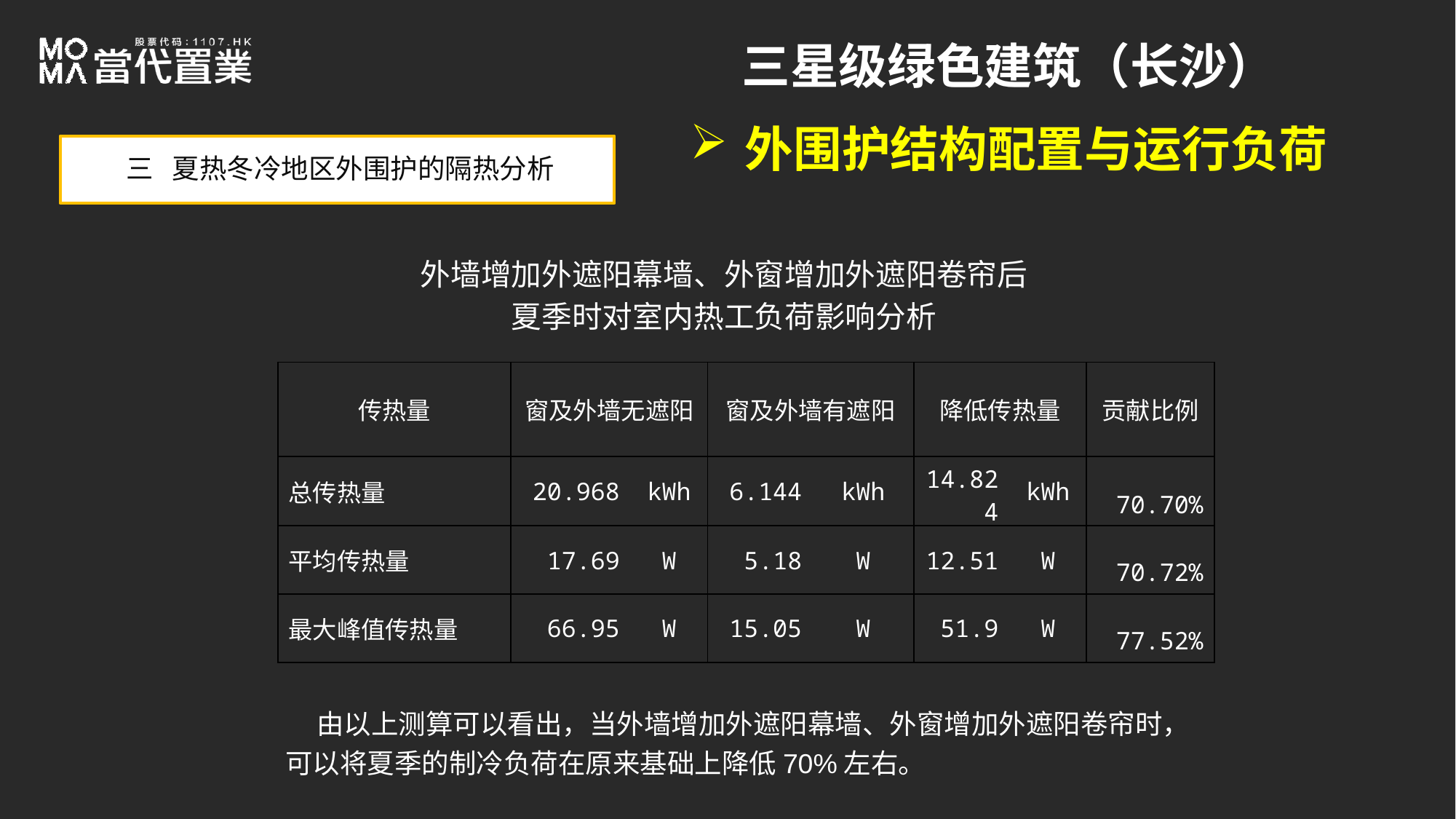

三星级绿色建筑（长沙）
外围护结构配置与运行负荷

三   夏热冬冷地区外围护的隔热分析
外墙增加外遮阳幕墙、外窗增加外遮阳卷帘后
夏季时对室内热工负荷影响分析
| 传热量 | 窗及外墙无遮阳 |  | 窗及外墙有遮阳 |  | 降低传热量 |  | 贡献比例 |
| --- | --- | --- | --- | --- | --- | --- | --- |
| 总传热量 | 20.968 | kWh | 6.144 | kWh | 14.824 | kWh | 70.70% |
| 平均传热量 | 17.69 | W | 5.18 | W | 12.51 | W | 70.72% |
| 最大峰值传热量 | 66.95 | W | 15.05 | W | 51.9 | W | 77.52% |
    由以上测算可以看出，当外墙增加外遮阳幕墙、外窗增加外遮阳卷帘时，可以将夏季的制冷负荷在原来基础上降低70%左右。